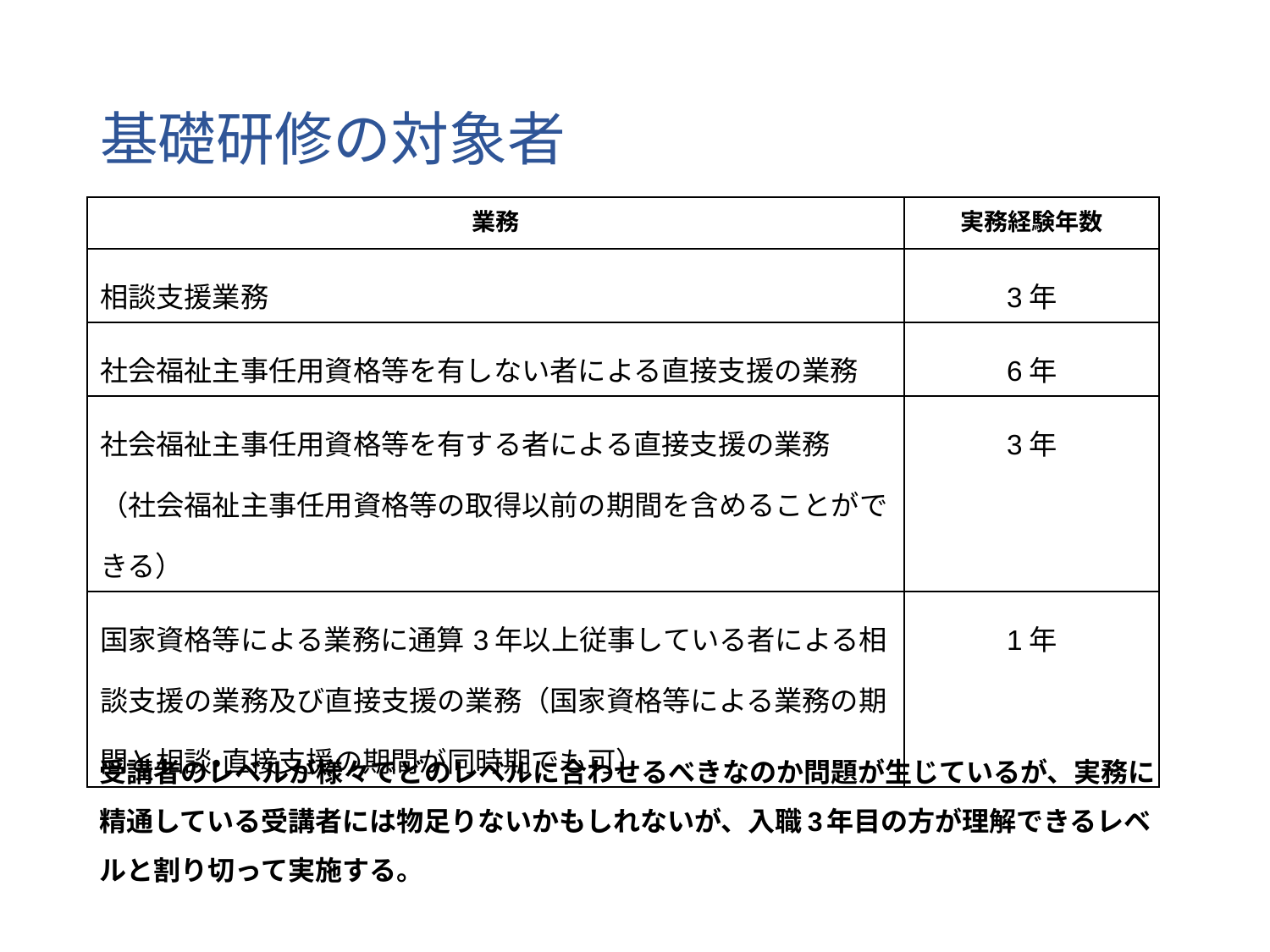

基礎研修の対象者
| 業務 | 実務経験年数 |
| --- | --- |
| 相談支援業務 | 3年 |
| 社会福祉主事任用資格等を有しない者による直接支援の業務 | 6年 |
| 社会福祉主事任用資格等を有する者による直接支援の業務 （社会福祉主事任用資格等の取得以前の期間を含めることができる） | 3年 |
| 国家資格等による業務に通算3年以上従事している者による相談支援の業務及び直接支援の業務（国家資格等による業務の期間と相談・直接支援の期間が同時期でも可） | 1年 |
受講者のレベルが様々でどのレベルに合わせるべきなのか問題が生じているが、実務に精通している受講者には物足りないかもしれないが、入職3年目の方が理解できるレベルと割り切って実施する。